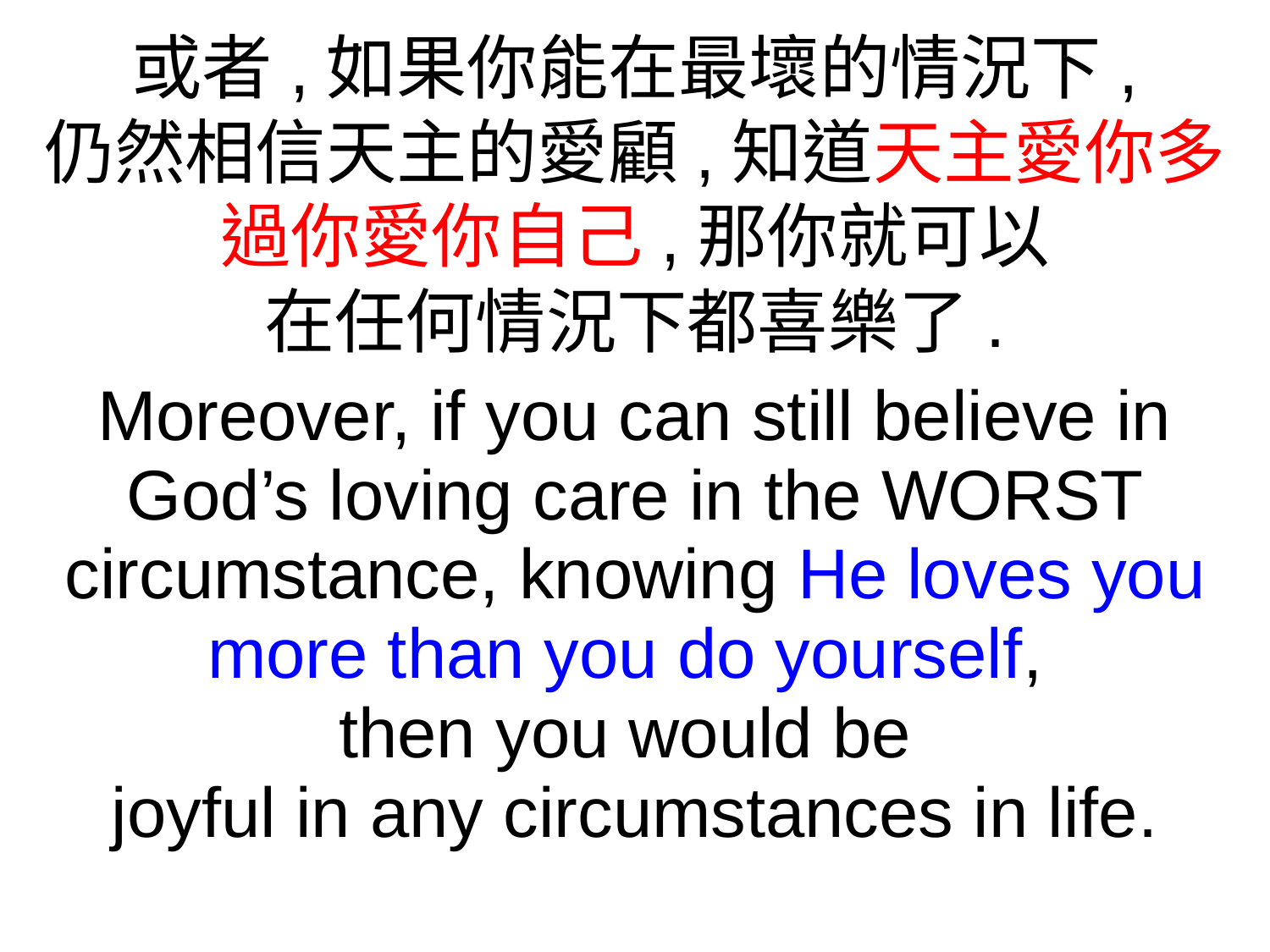

或者,如果你能在最壞的情況下,
仍然相信天主的愛顧,知道天主愛你多過你愛你自己,那你就可以
在任何情況下都喜樂了.
Moreover, if you can still believe in God’s loving care in the WORST circumstance, knowing He loves you more than you do yourself,
then you would be
joyful in any circumstances in life.